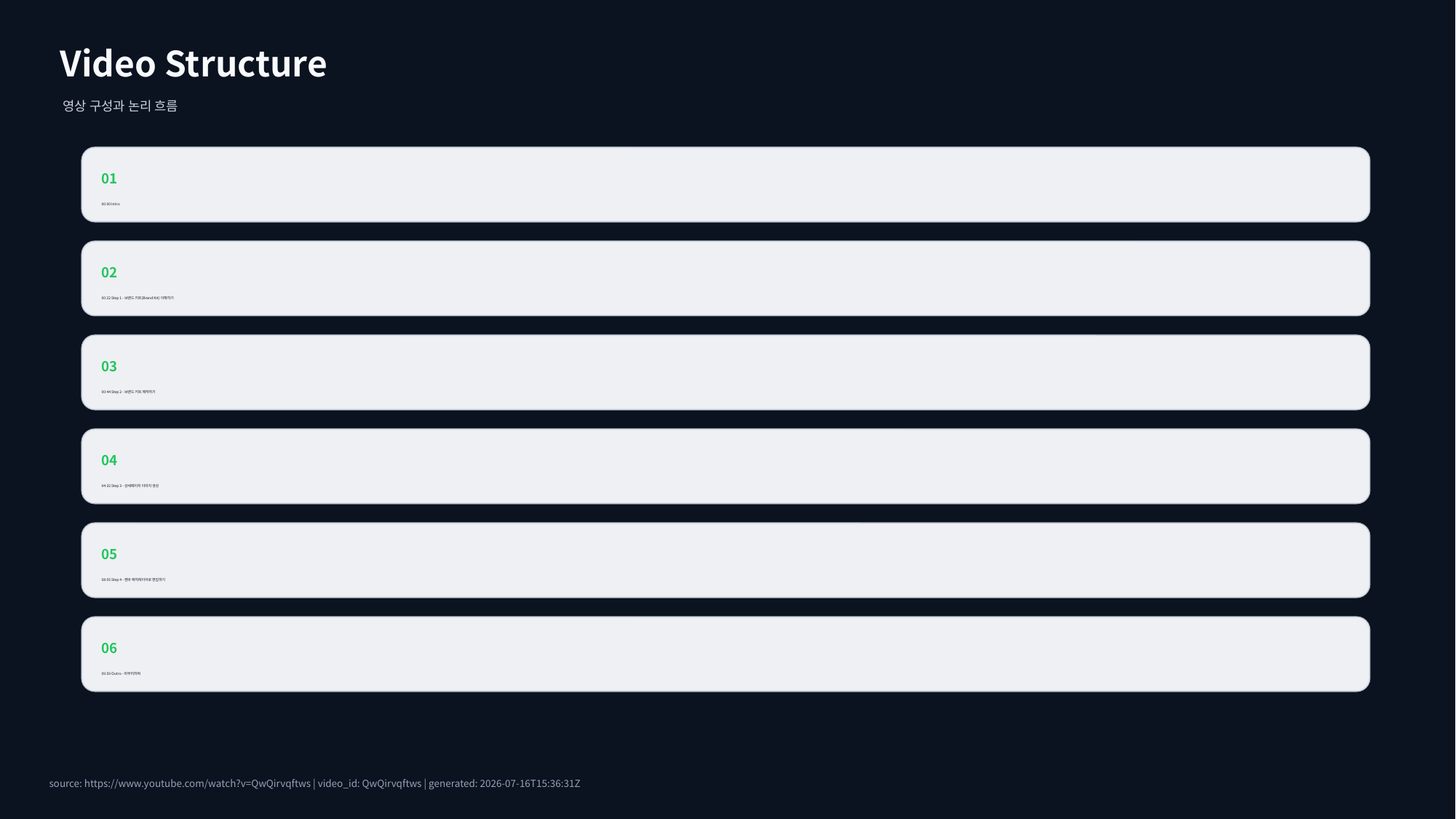

Video Structure
영상 구성과 논리 흐름

01
00:00 Intro

02
00:22 Step 1 - 브랜드 키트(Brand Kit) 이해하기

03
00:44 Step 2 - 브랜드 키트 제작하기

04
04:32 Step 3 - 상세페이지 이미지 생성

05
08:05 Step 4 - 캔바 매직레이어로 편집하기

06
09:59 Outro - 마무리하며
source: https://www.youtube.com/watch?v=QwQirvqftws | video_id: QwQirvqftws | generated: 2026-07-16T15:36:31Z